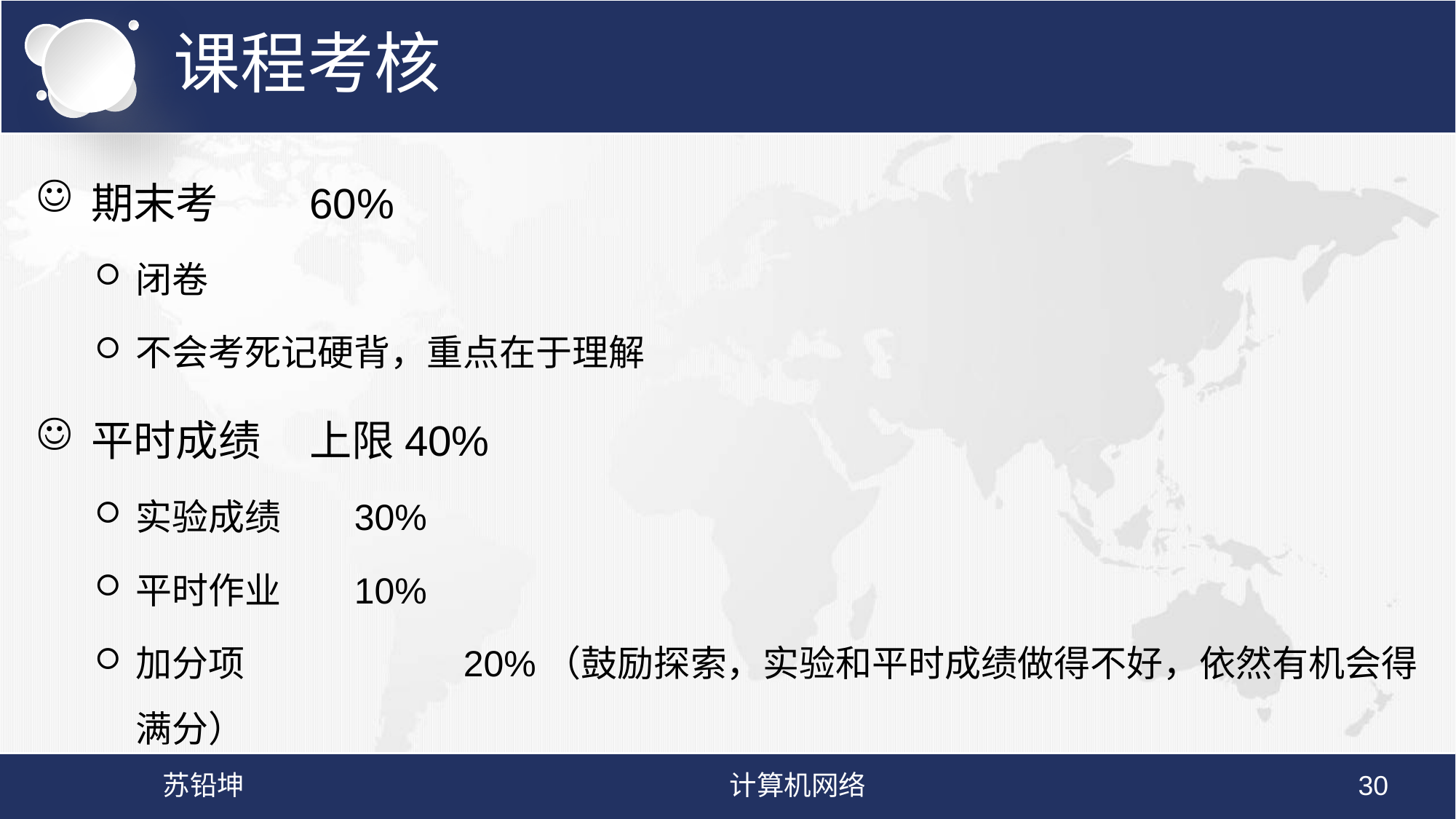

# 课程考核

期末考	60%
闭卷
不会考死记硬背，重点在于理解
平时成绩  	上限40%
实验成绩	30%
平时作业	10%
加分项		20%（鼓励探索，实验和平时成绩做得不好，依然有机会得满分）
苏铅坤
计算机网络
30